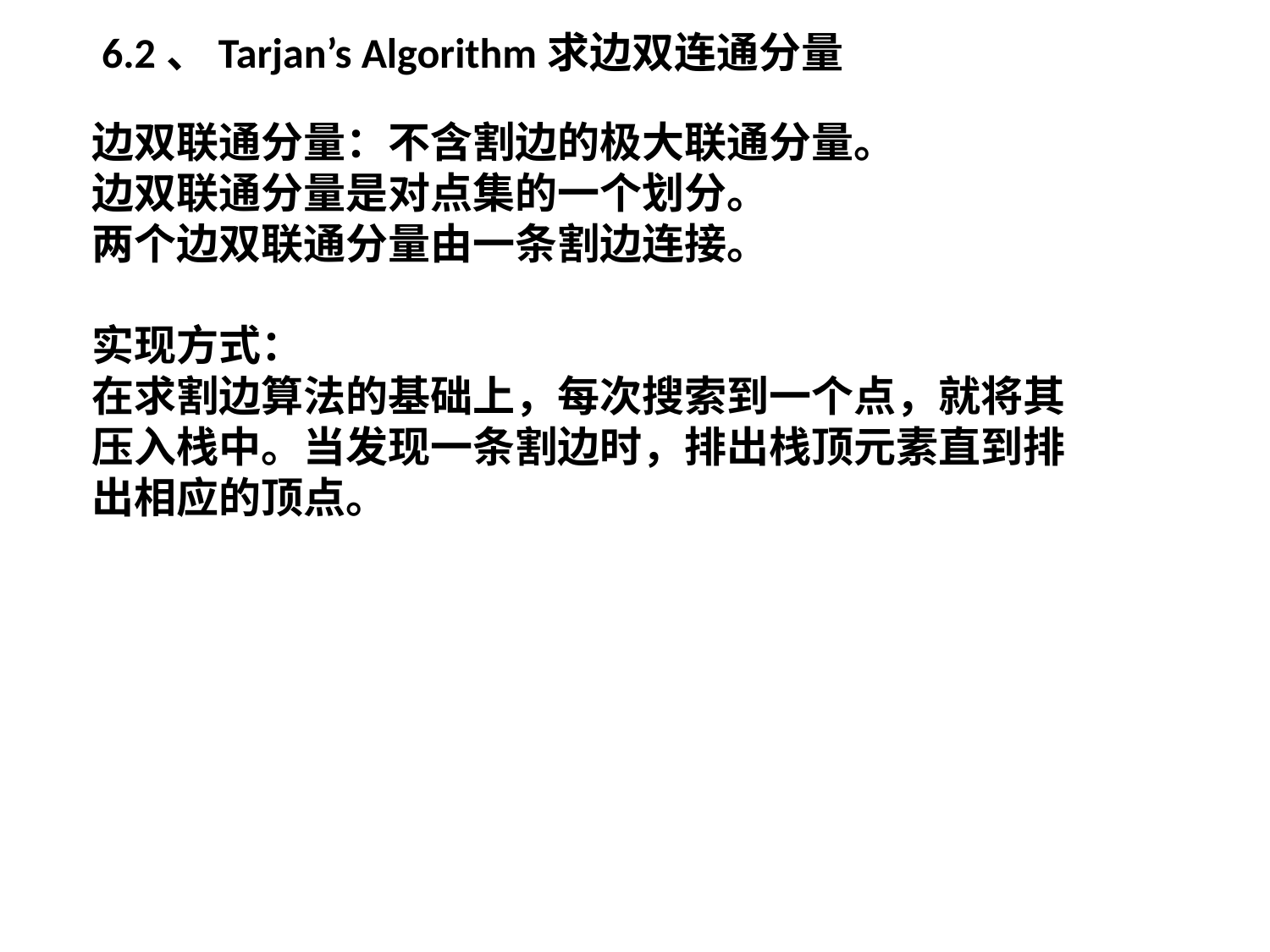

6.2、Tarjan’s Algorithm求边双连通分量
边双联通分量：不含割边的极大联通分量。
边双联通分量是对点集的一个划分。
两个边双联通分量由一条割边连接。

实现方式：
在求割边算法的基础上，每次搜索到一个点，就将其压入栈中。当发现一条割边时，排出栈顶元素直到排出相应的顶点。